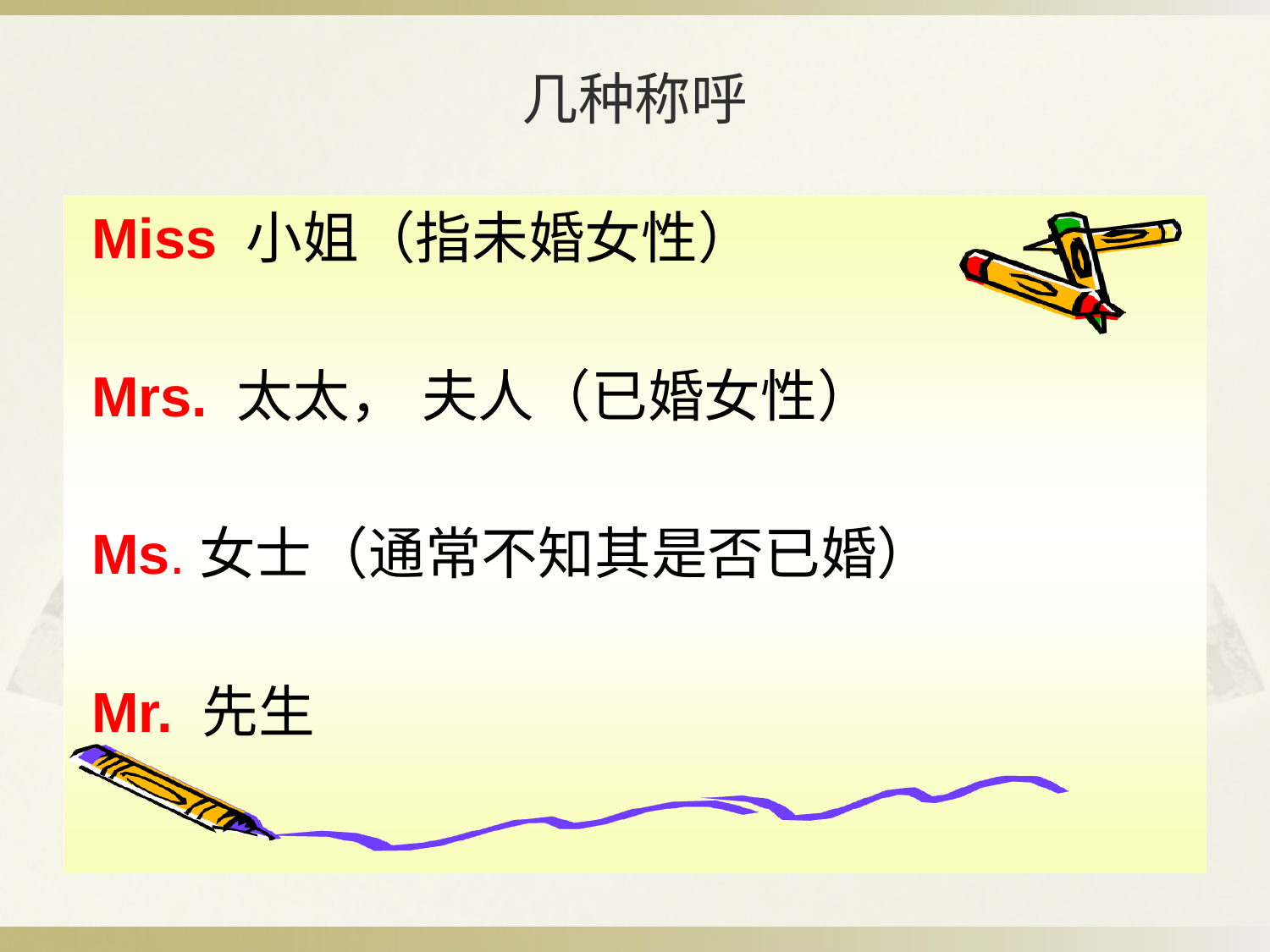

# 几种称呼
 Miss 小姐（指未婚女性）

 Mrs. 太太， 夫人（已婚女性）

 Ms.女士（通常不知其是否已婚）

 Mr. 先生